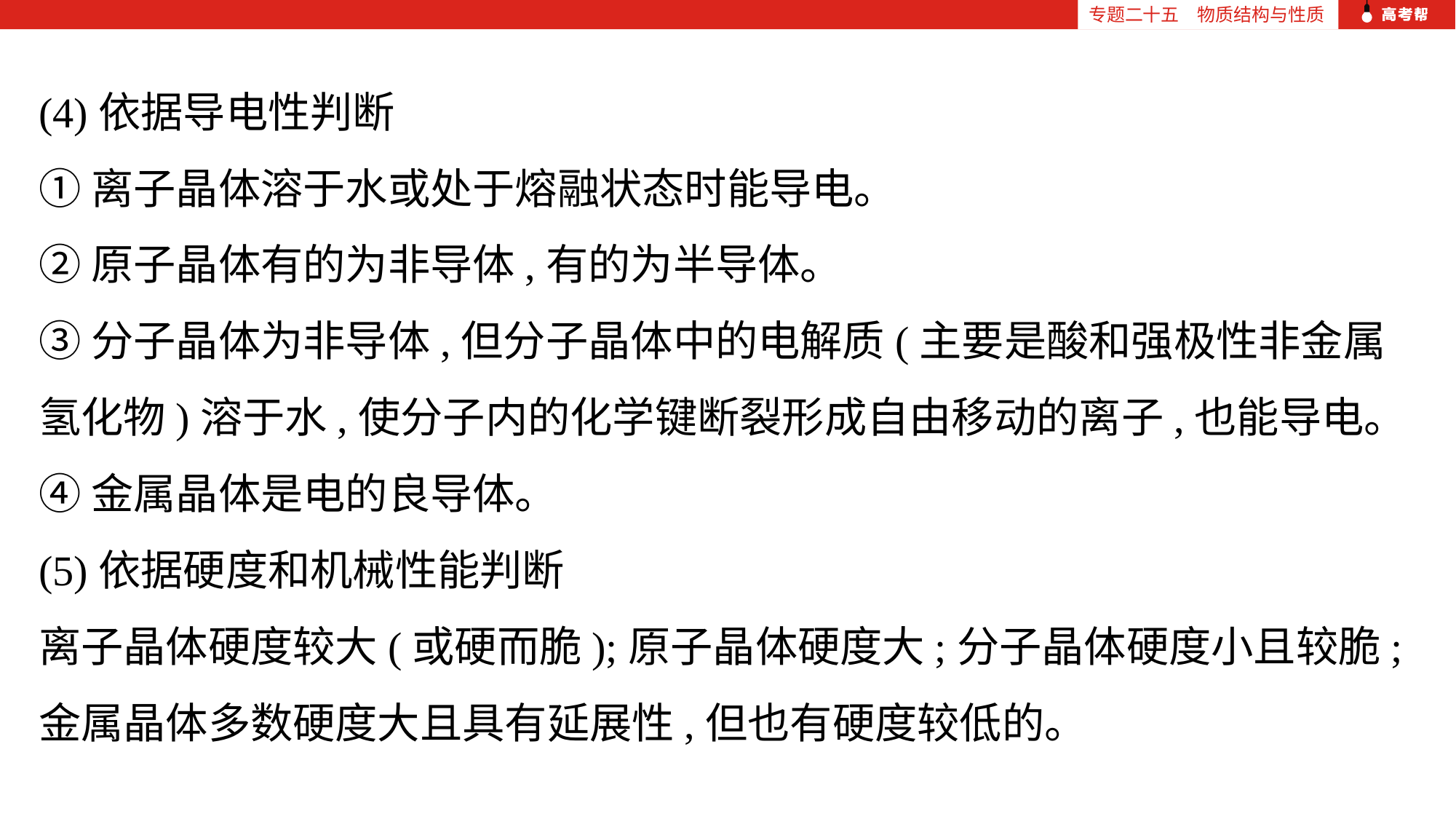

专题二十五　物质结构与性质
(4)依据导电性判断
①离子晶体溶于水或处于熔融状态时能导电。
②原子晶体有的为非导体,有的为半导体。
③分子晶体为非导体,但分子晶体中的电解质(主要是酸和强极性非金属氢化物)溶于水,使分子内的化学键断裂形成自由移动的离子,也能导电。
④金属晶体是电的良导体。
(5)依据硬度和机械性能判断
离子晶体硬度较大(或硬而脆);原子晶体硬度大;分子晶体硬度小且较脆;金属晶体多数硬度大且具有延展性,但也有硬度较低的。